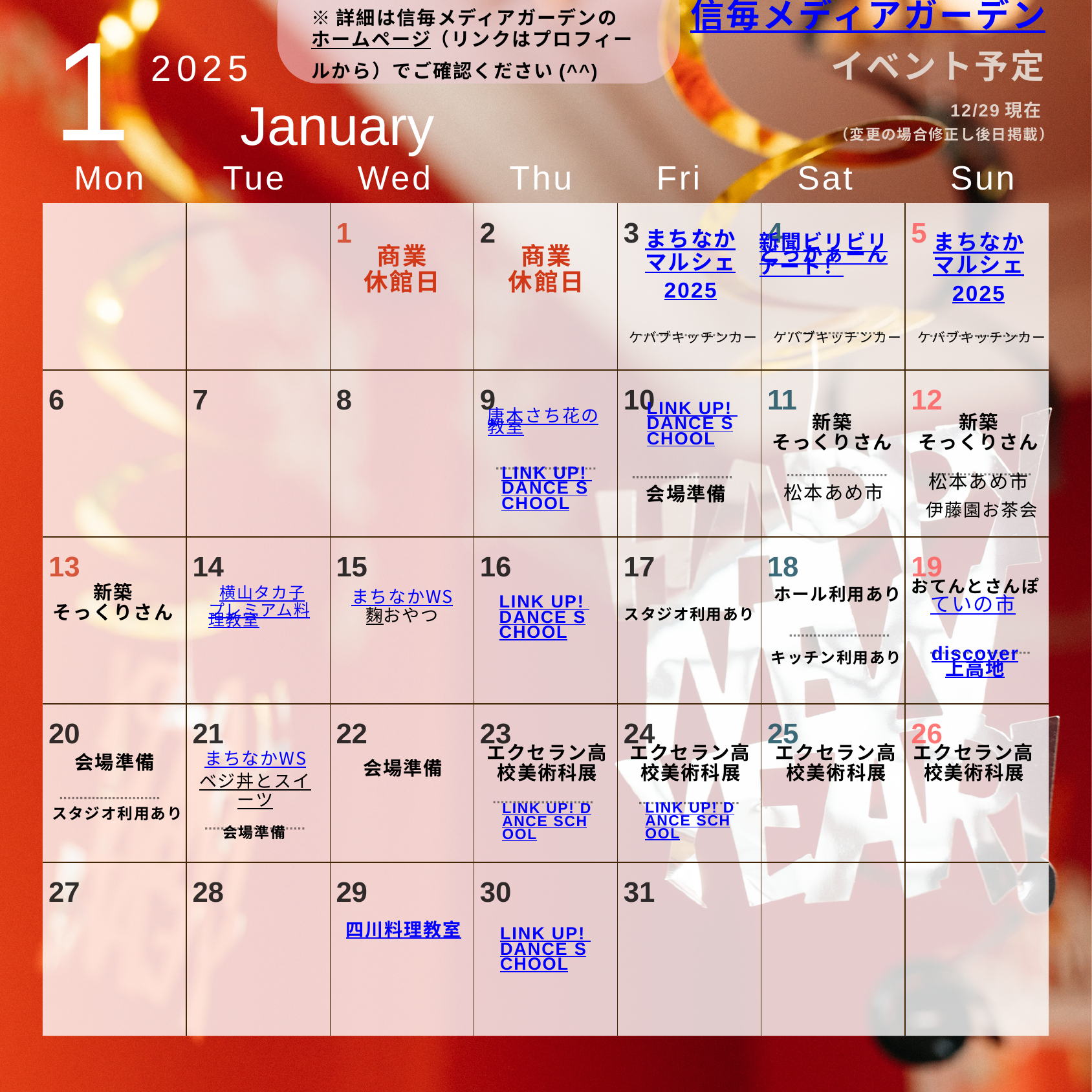

1
信毎メディアガーデン
※詳細は信毎メディアガーデンの
ホームページ（リンクはプロフィールから）でご確認ください(^^)
2025
イベント予定
January
12/29現在
（変更の場合修正し後日掲載）
Mon
Tue
Wed
Thu
Fri
Sat
Sun
|  |  | 1 | 2 | 3 | 4 | 5 |
| --- | --- | --- | --- | --- | --- | --- |
| 6 | 7 | 8 | 9 | 10 | 11 | 12 |
| 13 | 14 | 15 | 16 | 17 | 18 | 19 |
| 20 | 21 | 22 | 23 | 24 | 25 | 26 |
| 27 | 28 | 29 | 30 | 31 |  |  |
まちなか
マルシェ
2025
新聞ビリビリどっかぁーんアート！
まちなか
マルシェ
2025
商業
休館日
商業
休館日
ケバブキッチンカー
ケバブキッチンカー
ケバブキッチンカー

LINK UP! DANCE SCHOOL
唐木さち花の教室
新築
そっくりさん
新築
そっくりさん
LINK UP! DANCE SCHOOL

松本あめ市

松本あめ市
会場準備
伊藤園お茶会
おてんとさんぽ
新築
そっくりさん
ホール利用あり
横山タカ子
プレミアム料理教室
まちなかWS
麴おやつ
LINK UP! DANCE SCHOOL
ていの市
スタジオ利用あり

discover
上高地
キッチン利用あり

エクセラン高校美術科展
エクセラン高校美術科展
エクセラン高校美術科展
エクセラン高校美術科展
会場準備
まちなかWS
ベジ丼とスイーツ
会場準備

LINK UP! DANCE SCHOOL
LINK UP! DANCE SCHOOL

スタジオ利用あり
会場準備

LINK UP! DANCE SCHOOL
四川料理教室